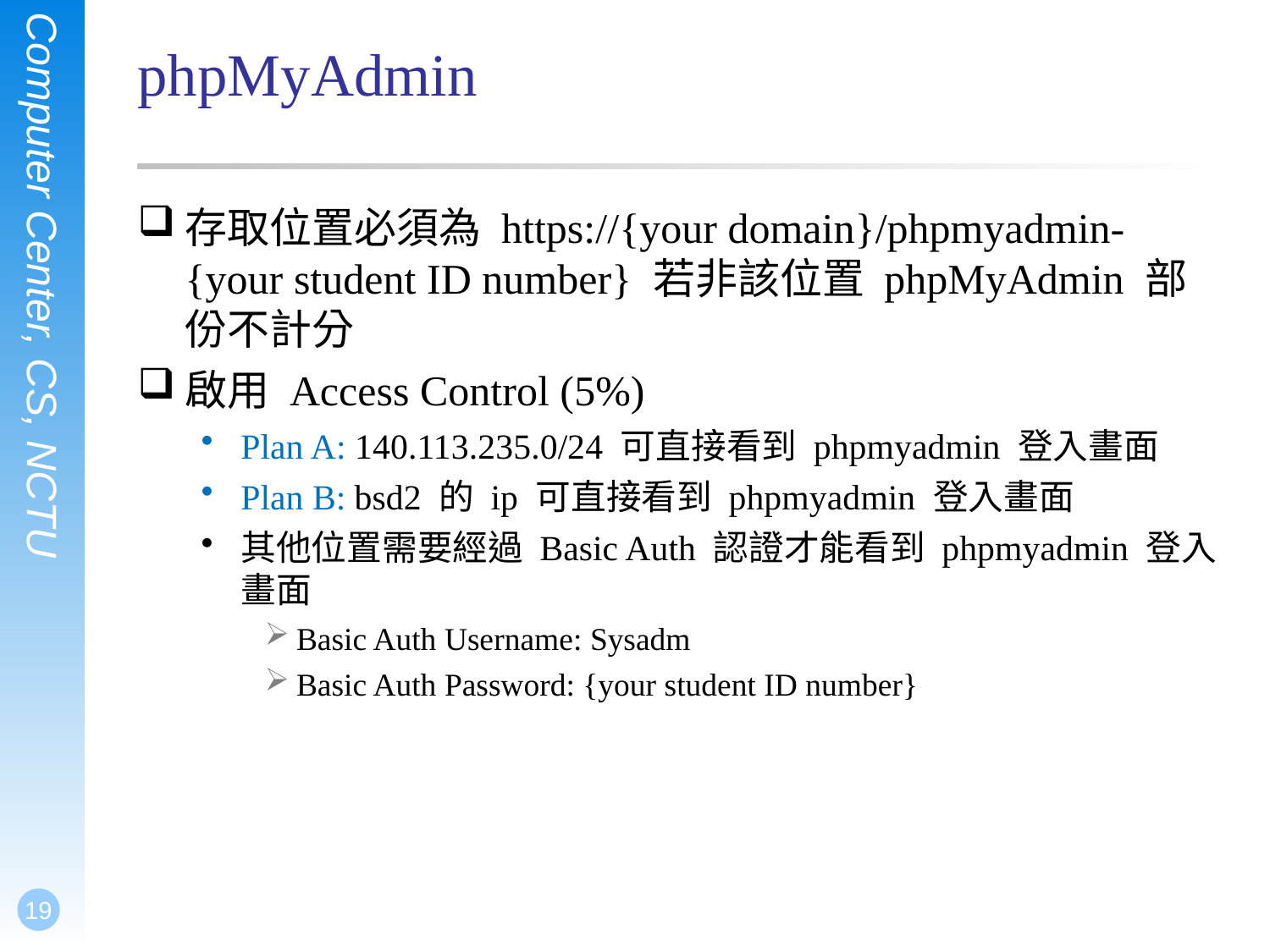

# phpMyAdmin
存取位置必須為 https://{your domain}/phpmyadmin-{your student ID number} 若非該位置 phpMyAdmin 部份不計分
啟用 Access Control (5%)
Plan A: 140.113.235.0/24 可直接看到 phpmyadmin 登入畫面
Plan B: bsd2 的 ip 可直接看到 phpmyadmin 登入畫面
其他位置需要經過 Basic Auth 認證才能看到 phpmyadmin 登入畫面
Basic Auth Username: Sysadm
Basic Auth Password: {your student ID number}